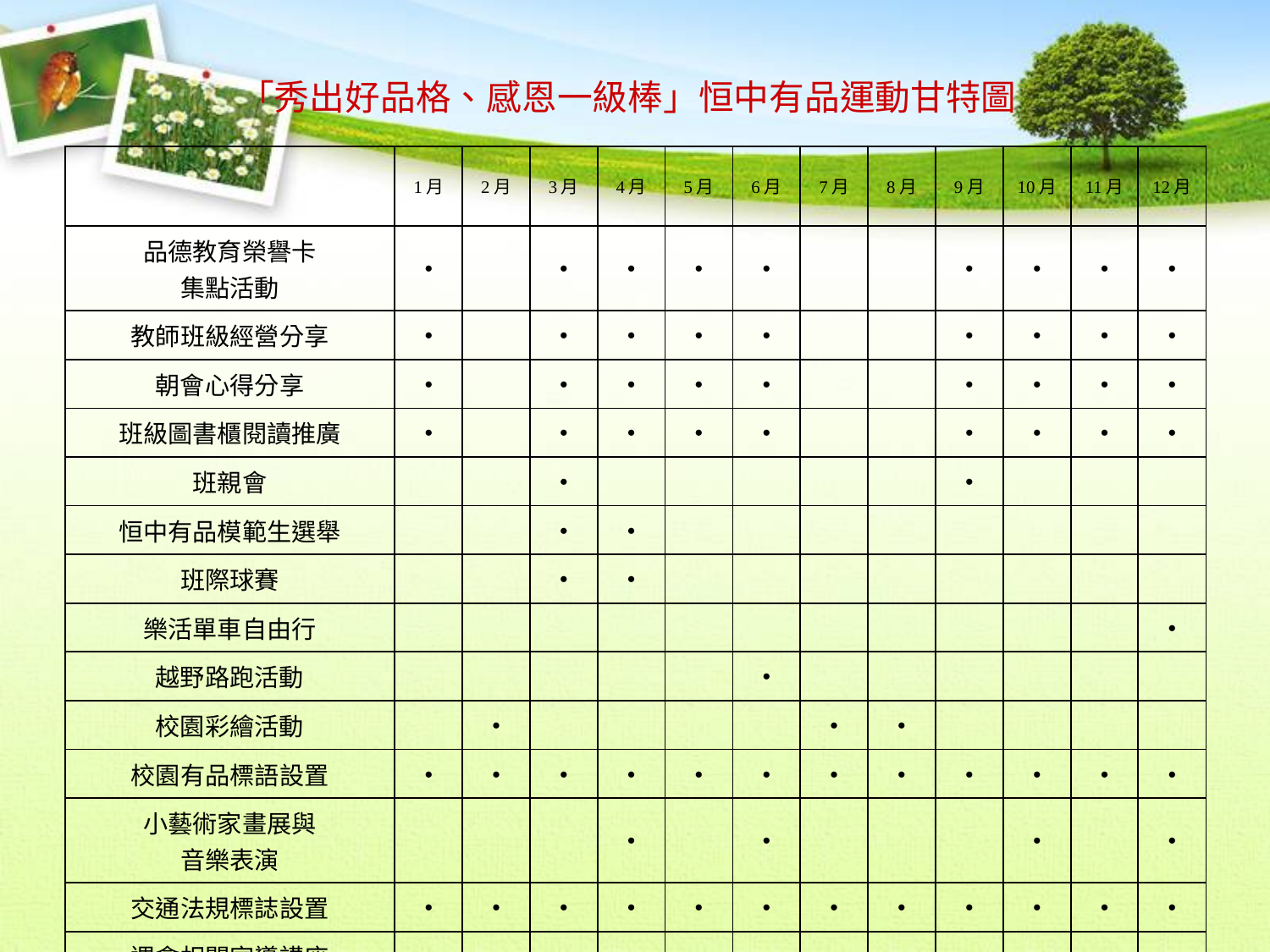

# 「秀出好品格、感恩一級棒」恒中有品運動甘特圖
|  | 1月 | 2月 | 3月 | 4月 | 5月 | 6月 | 7月 | 8月 | 9月 | 10月 | 11月 | 12月 |
| --- | --- | --- | --- | --- | --- | --- | --- | --- | --- | --- | --- | --- |
| 品德教育榮譽卡 集點活動 | ● |  | ● | ● | ● | ● |  |  | ● | ● | ● | ● |
| 教師班級經營分享 | ● |  | ● | ● | ● | ● |  |  | ● | ● | ● | ● |
| 朝會心得分享 | ● |  | ● | ● | ● | ● |  |  | ● | ● | ● | ● |
| 班級圖書櫃閱讀推廣 | ● |  | ● | ● | ● | ● |  |  | ● | ● | ● | ● |
| 班親會 |  |  | ● |  |  |  |  |  | ● |  |  |  |
| 恒中有品模範生選舉 |  |  | ● | ● |  |  |  |  |  |  |  |  |
| 班際球賽 |  |  | ● | ● |  |  |  |  |  |  |  |  |
| 樂活單車自由行 |  |  |  |  |  |  |  |  |  |  |  | ● |
| 越野路跑活動 |  |  |  |  |  | ● |  |  |  |  |  |  |
| 校園彩繪活動 |  | ● |  |  |  |  | ● | ● |  |  |  |  |
| 校園有品標語設置 | ● | ● | ● | ● | ● | ● | ● | ● | ● | ● | ● | ● |
| 小藝術家畫展與 音樂表演 |  |  |  | ● |  | ● |  |  |  | ● |  | ● |
| 交通法規標誌設置 | ● | ● | ● | ● | ● | ● | ● | ● | ● | ● | ● | ● |
| 週會相關宣導講座 | ● |  | ● | ● | ● | ● |  |  | ● | ● | ● | ● |
| 校慶愛心園遊會 |  |  |  | ● |  |  |  |  |  |  |  |  |